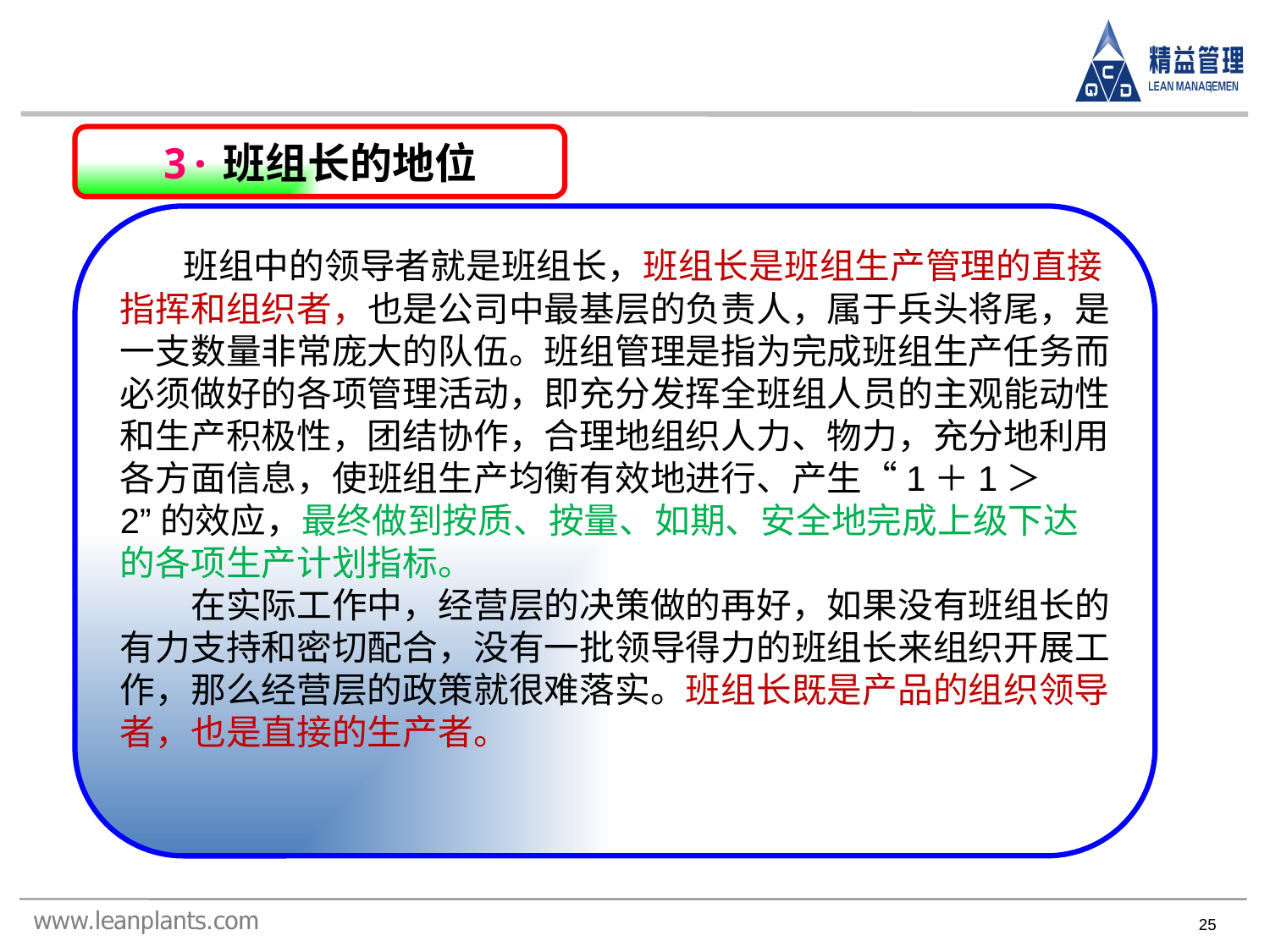

#
3·班组长的地位
       班组中的领导者就是班组长，班组长是班组生产管理的直接指挥和组织者，也是公司中最基层的负责人，属于兵头将尾，是一支数量非常庞大的队伍。班组管理是指为完成班组生产任务而必须做好的各项管理活动，即充分发挥全班组人员的主观能动性和生产积极性，团结协作，合理地组织人力、物力，充分地利用各方面信息，使班组生产均衡有效地进行、产生“1＋1＞2”的效应，最终做到按质、按量、如期、安全地完成上级下达的各项生产计划指标。
　　在实际工作中，经营层的决策做的再好，如果没有班组长的有力支持和密切配合，没有一批领导得力的班组长来组织开展工作，那么经营层的政策就很难落实。班组长既是产品的组织领导者，也是直接的生产者。